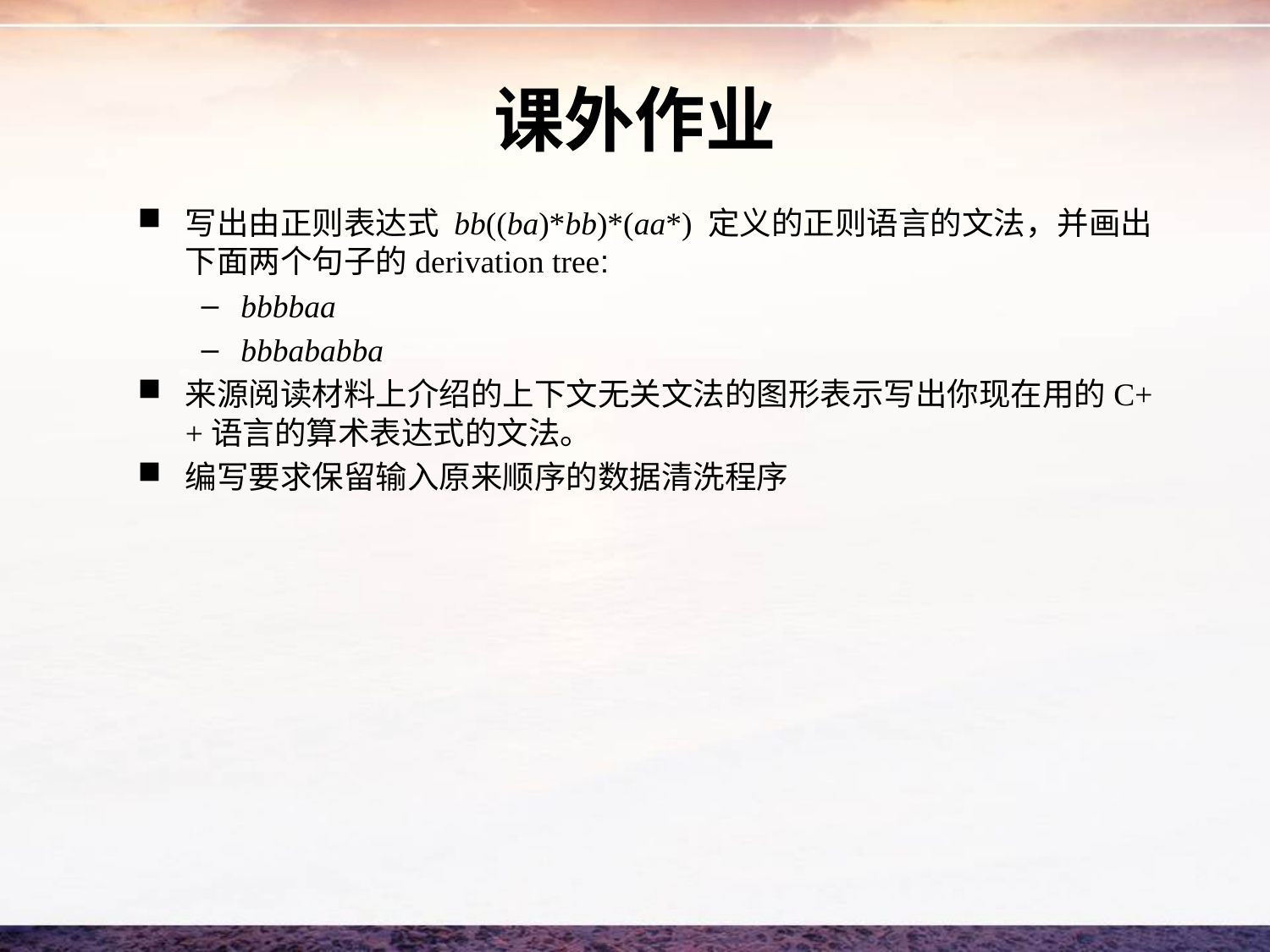

# 课外作业
写出由正则表达式 bb((ba)*bb)*(aa*) 定义的正则语言的文法，并画出下面两个句子的derivation tree:
bbbbaa
bbbababba
来源阅读材料上介绍的上下文无关文法的图形表示写出你现在用的C++语言的算术表达式的文法。
编写要求保留输入原来顺序的数据清洗程序